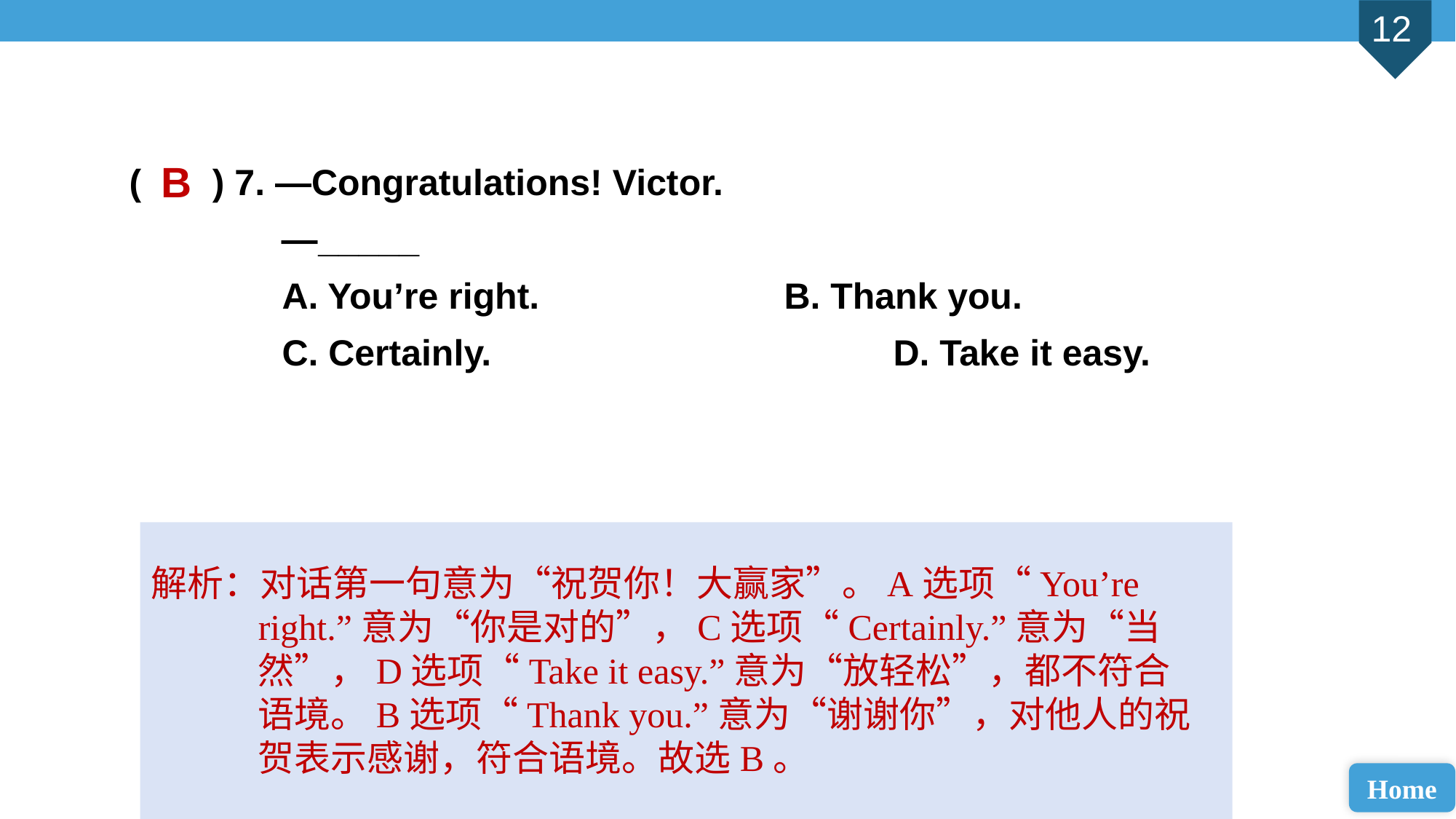

(       ) 7. —Congratulations! Victor.
               —_____
               A. You’re right. 			B. Thank you.
               C. Certainly. 				D. Take it easy.
B

解析：对话第一句意为“祝贺你！大赢家”。A选项“You’re right.”意为“你是对的”，C选项“Certainly.”意为“当然”，D选项“Take it easy.”意为“放轻松”，都不符合语境。B选项“Thank you.”意为“谢谢你”，对他人的祝贺表示感谢，符合语境。故选B。